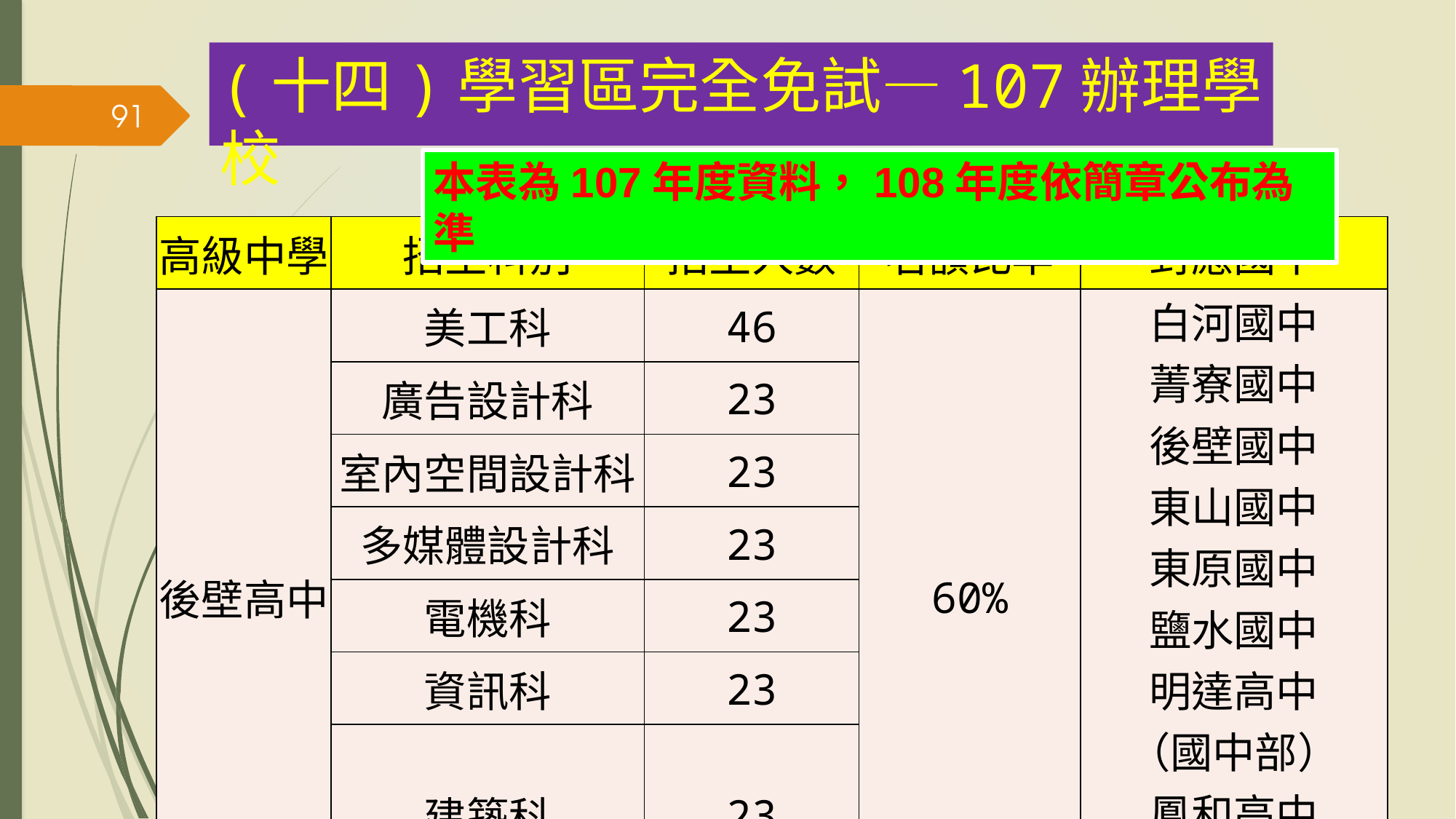

(十四)學習區完全免試—107辦理學校
91
本表為107年度資料，108年度依簡章公布為準
| 高級中學 | 招生科別 | 招生人數 | 名額比率 | 對應國中 |
| --- | --- | --- | --- | --- |
| 後壁高中 | 美工科 | 46 | 60% | 白河國中 菁寮國中 後壁國中 東山國中 東原國中 鹽水國中 明達高中 （國中部） 鳳和高中 （國中部） |
|  | 廣告設計科 | 23 |  |  |
|  | 室內空間設計科 | 23 |  |  |
|  | 多媒體設計科 | 23 |  |  |
|  | 電機科 | 23 |  |  |
|  | 資訊科 | 23 |  |  |
|  | 建築科 | 23 |  |  |